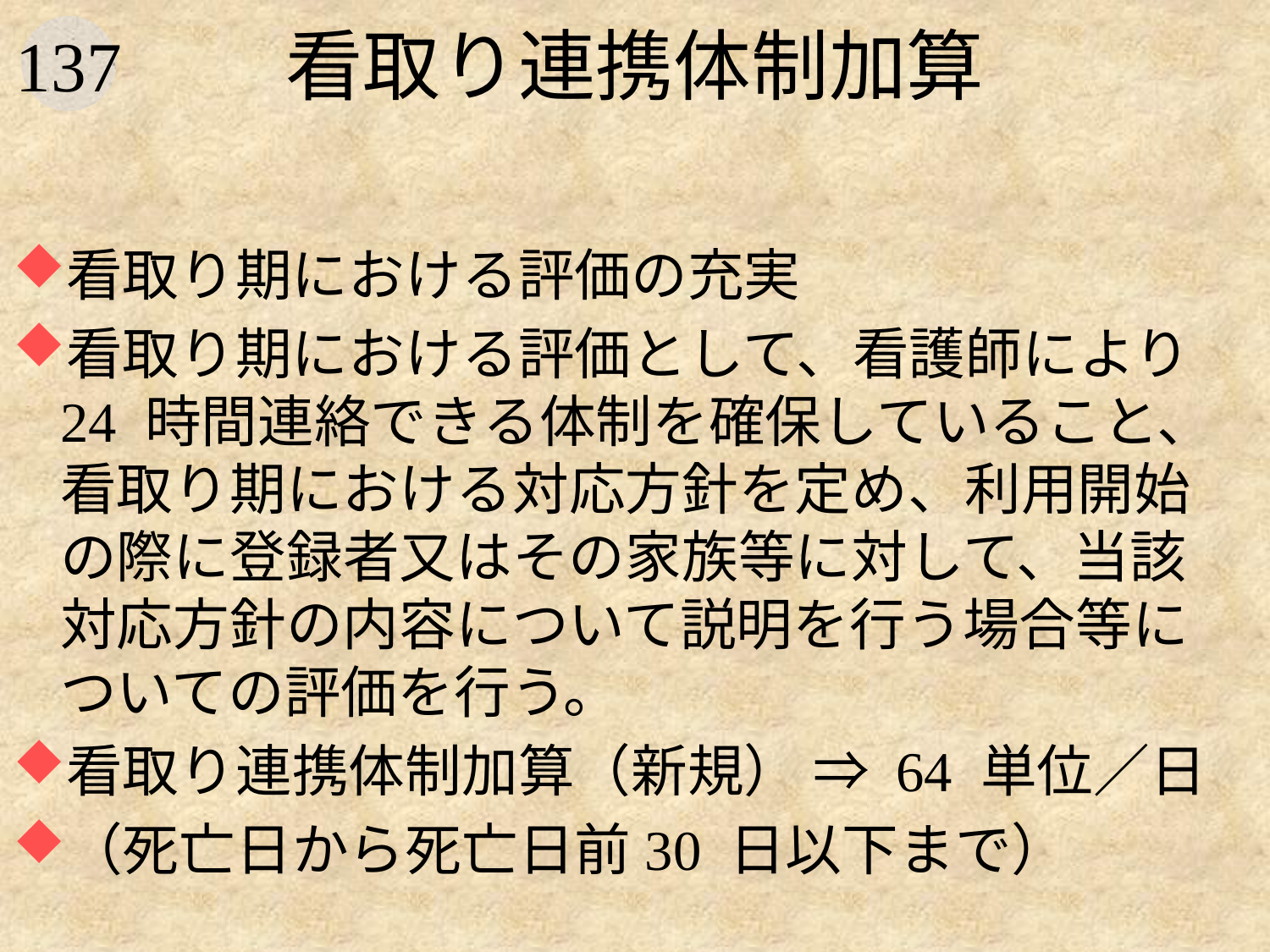

# 看取り連携体制加算
看取り期における評価の充実
看取り期における評価として、看護師により24 時間連絡できる体制を確保していること、看取り期における対応方針を定め、利用開始の際に登録者又はその家族等に対して、当該対応方針の内容について説明を行う場合等についての評価を行う。
看取り連携体制加算（新規） ⇒ 64 単位／日
（死亡日から死亡日前30 日以下まで）